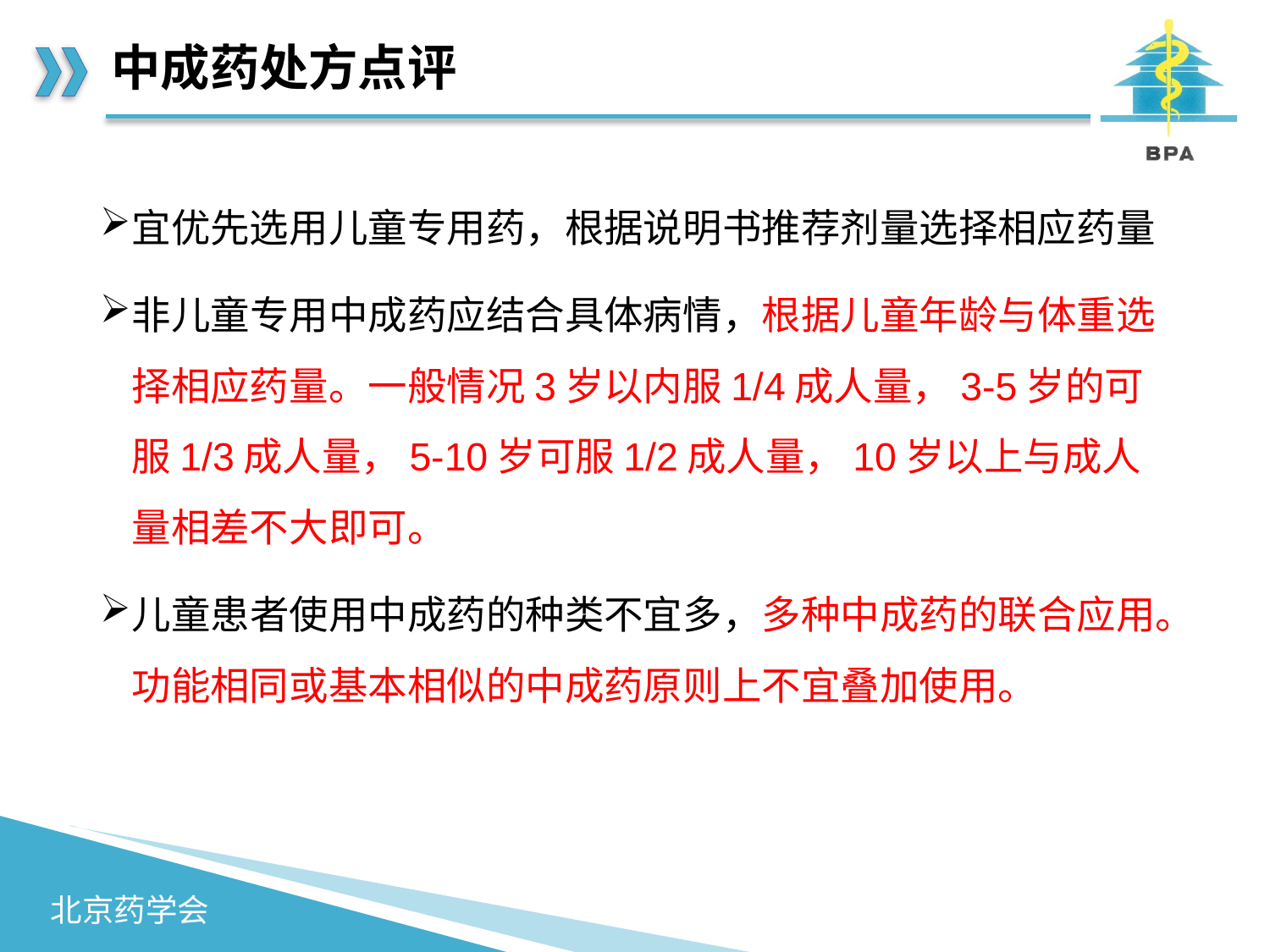

# 中成药处方点评
宜优先选用儿童专用药，根据说明书推荐剂量选择相应药量
非儿童专用中成药应结合具体病情，根据儿童年龄与体重选择相应药量。一般情况3岁以内服1/4成人量，3-5岁的可服1/3成人量，5-10岁可服1/2成人量，10岁以上与成人量相差不大即可。
儿童患者使用中成药的种类不宜多，多种中成药的联合应用。功能相同或基本相似的中成药原则上不宜叠加使用。